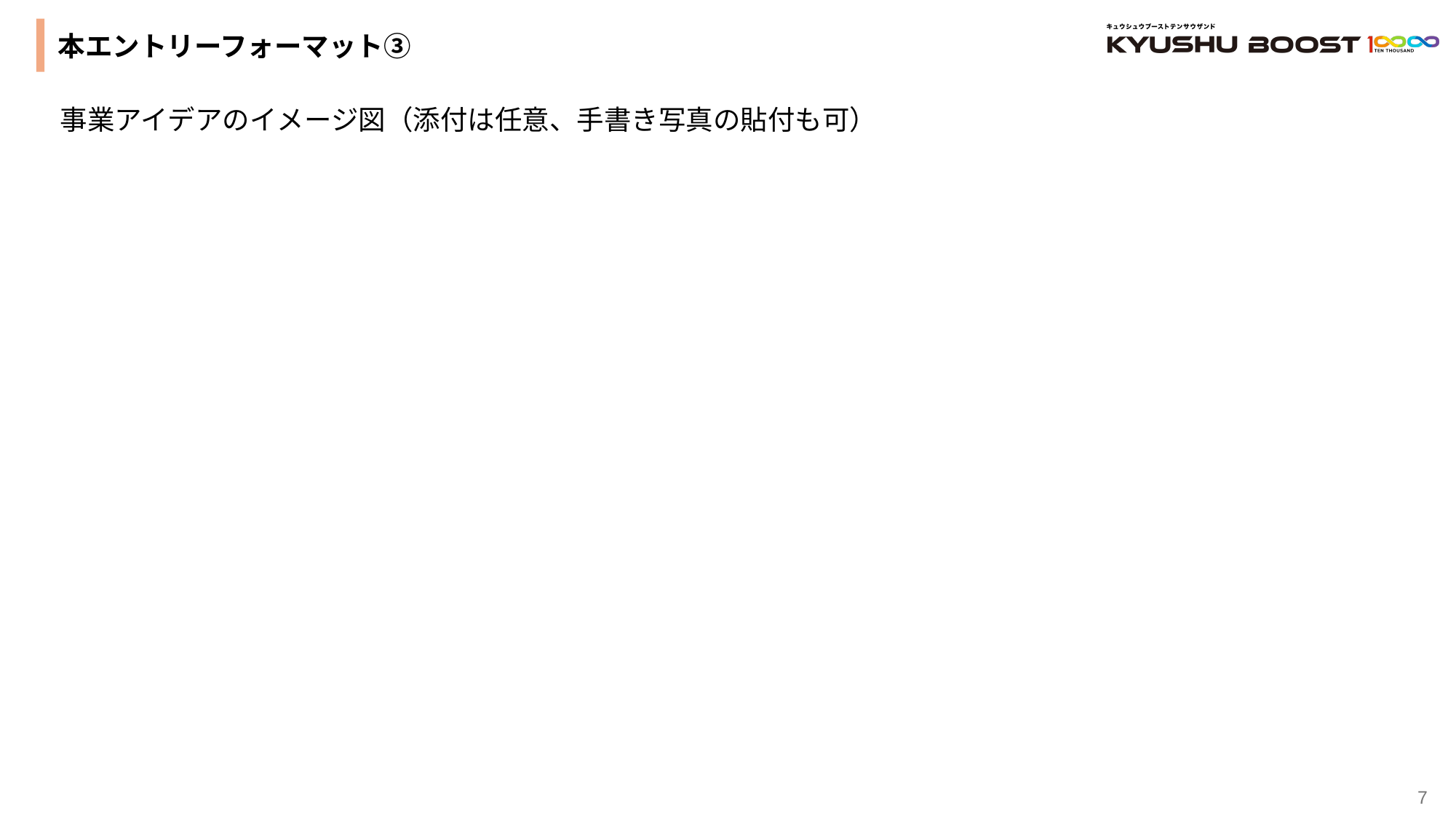

本エントリーフォーマット③
事業アイデアのイメージ図（添付は任意、手書き写真の貼付も可）
7